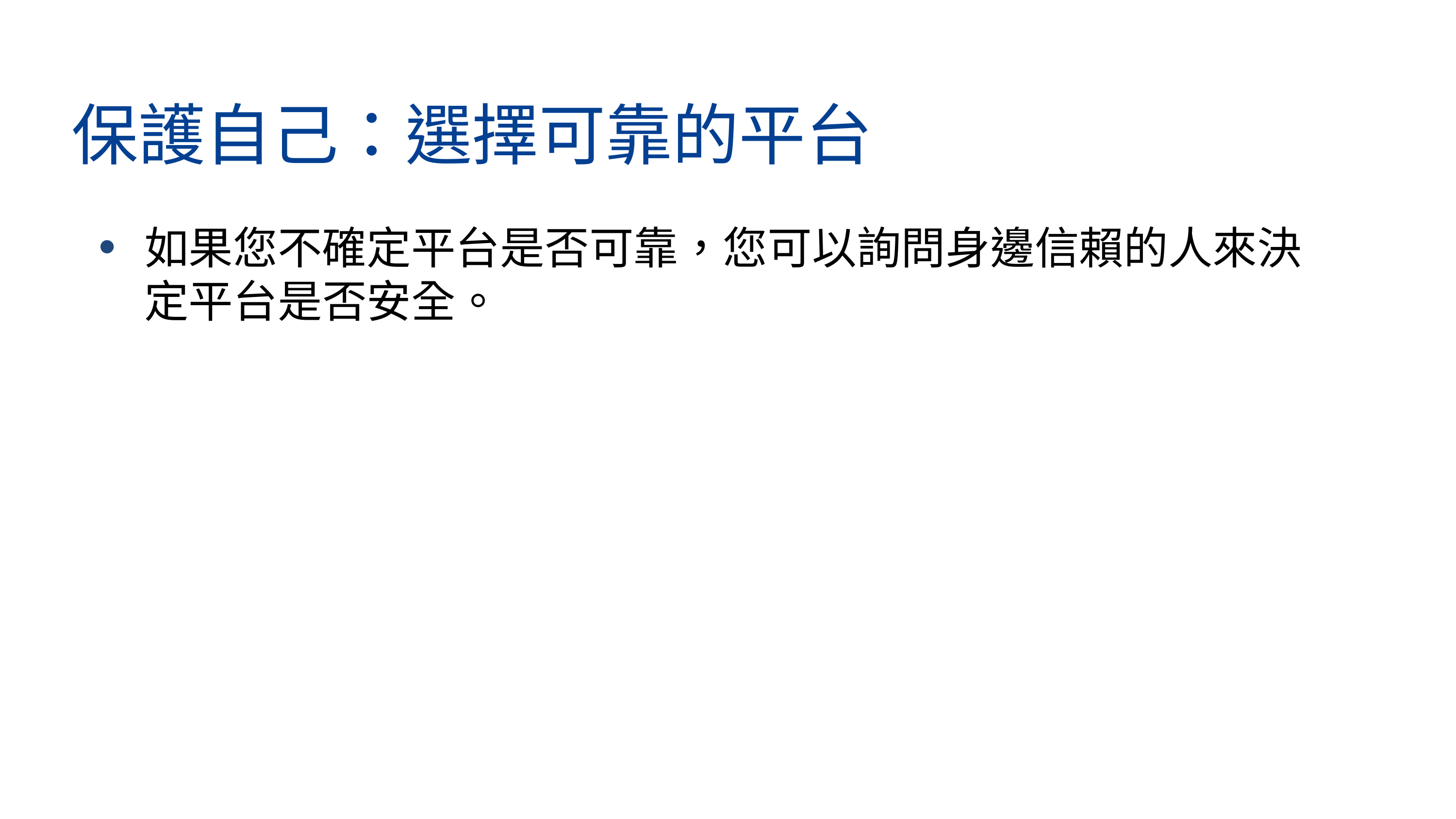

保護自己：選擇可靠的平台
如果您不確定平台是否可靠，您可以詢問身邊信賴的人來決定平台是否安全。